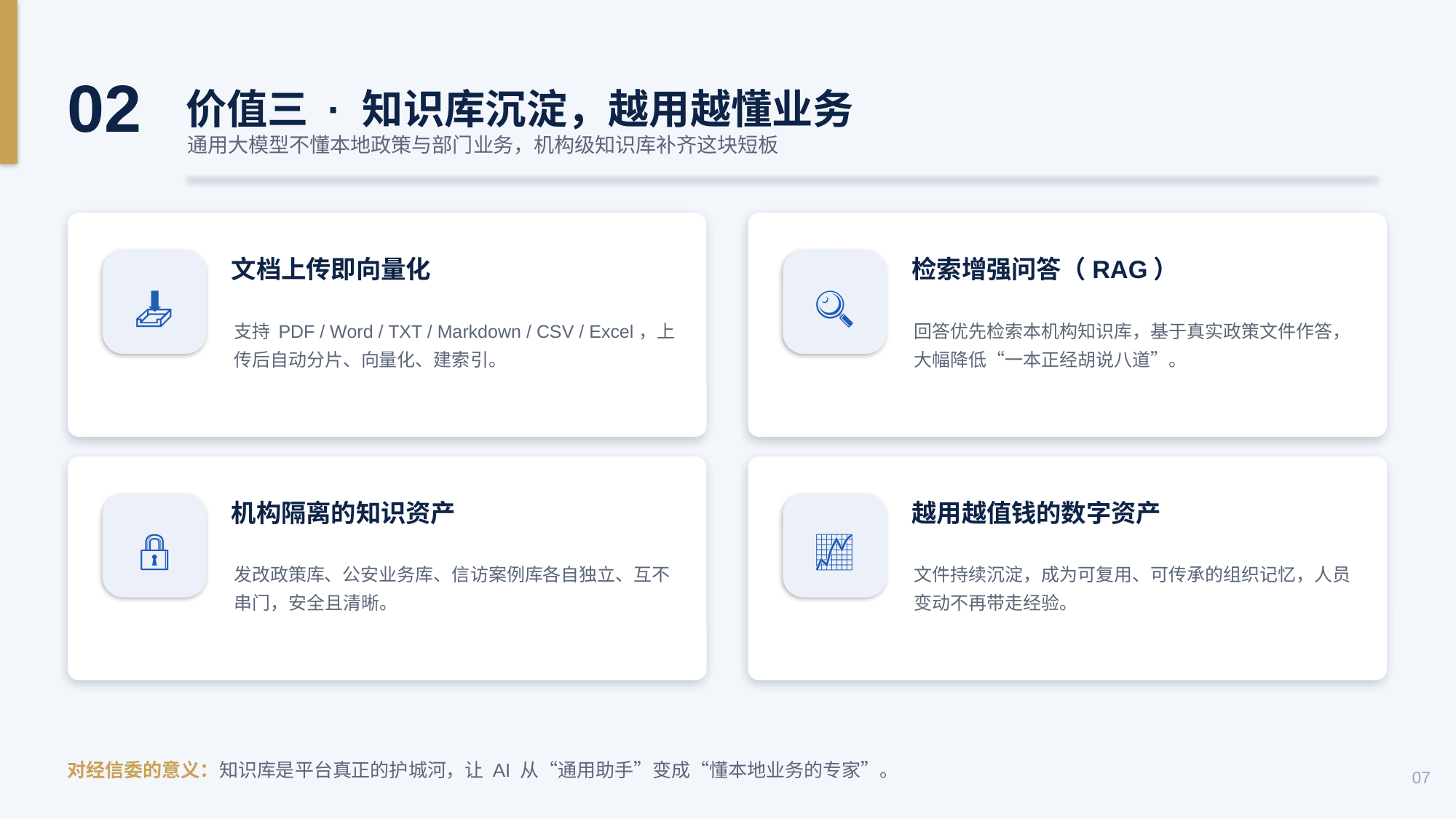

02
价值三 · 知识库沉淀，越用越懂业务
通用大模型不懂本地政策与部门业务，机构级知识库补齐这块短板

📥
文档上传即向量化

🔍
检索增强问答（RAG）
支持 PDF / Word / TXT / Markdown / CSV / Excel，上传后自动分片、向量化、建索引。
回答优先检索本机构知识库，基于真实政策文件作答，大幅降低“一本正经胡说八道”。

🔒
机构隔离的知识资产

📈
越用越值钱的数字资产
发改政策库、公安业务库、信访案例库各自独立、互不串门，安全且清晰。
文件持续沉淀，成为可复用、可传承的组织记忆，人员变动不再带走经验。
对经信委的意义：知识库是平台真正的护城河，让 AI 从“通用助手”变成“懂本地业务的专家”。
07